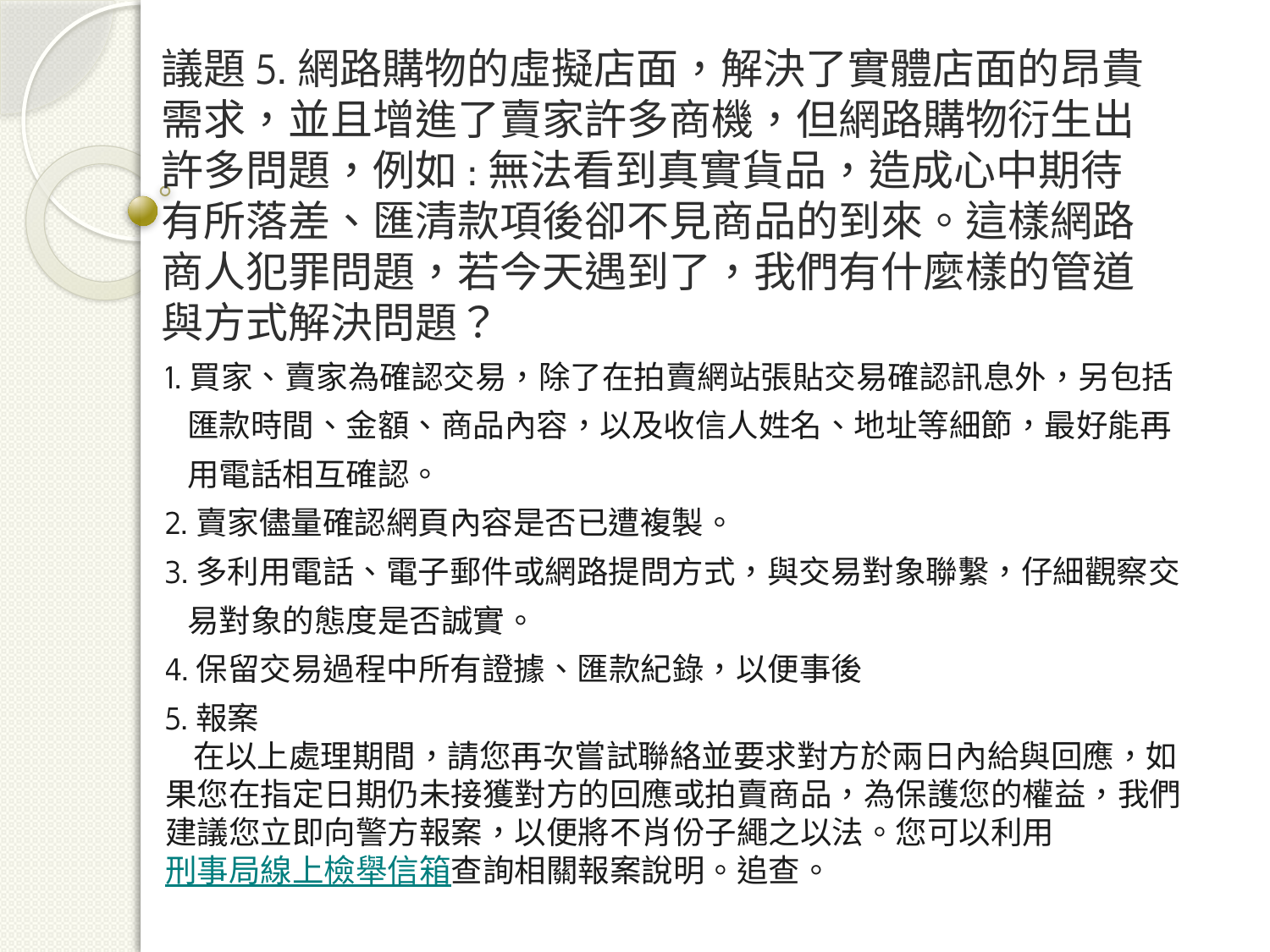

# 議題5.網路購物的虛擬店面，解決了實體店面的昂貴需求，並且增進了賣家許多商機，但網路購物衍生出許多問題，例如:無法看到真實貨品，造成心中期待有所落差、匯清款項後卻不見商品的到來。這樣網路商人犯罪問題，若今天遇到了，我們有什麼樣的管道與方式解決問題？
1.買家、賣家為確認交易，除了在拍賣網站張貼交易確認訊息外，另包括
  匯款時間、金額、商品內容，以及收信人姓名、地址等細節，最好能再
  用電話相互確認。
2.賣家儘量確認網頁內容是否已遭複製。
3.多利用電話、電子郵件或網路提問方式，與交易對象聯繫，仔細觀察交
  易對象的態度是否誠實。
4.保留交易過程中所有證據、匯款紀錄，以便事後
5.報案
    在以上處理期間，請您再次嘗試聯絡並要求對方於兩日內給與回應，如果您在指定日期仍未接獲對方的回應或拍賣商品，為保護您的權益，我們建議您立即向警方報案，以便將不肖份子繩之以法。您可以利用刑事局線上檢舉信箱查詢相關報案說明。追查。